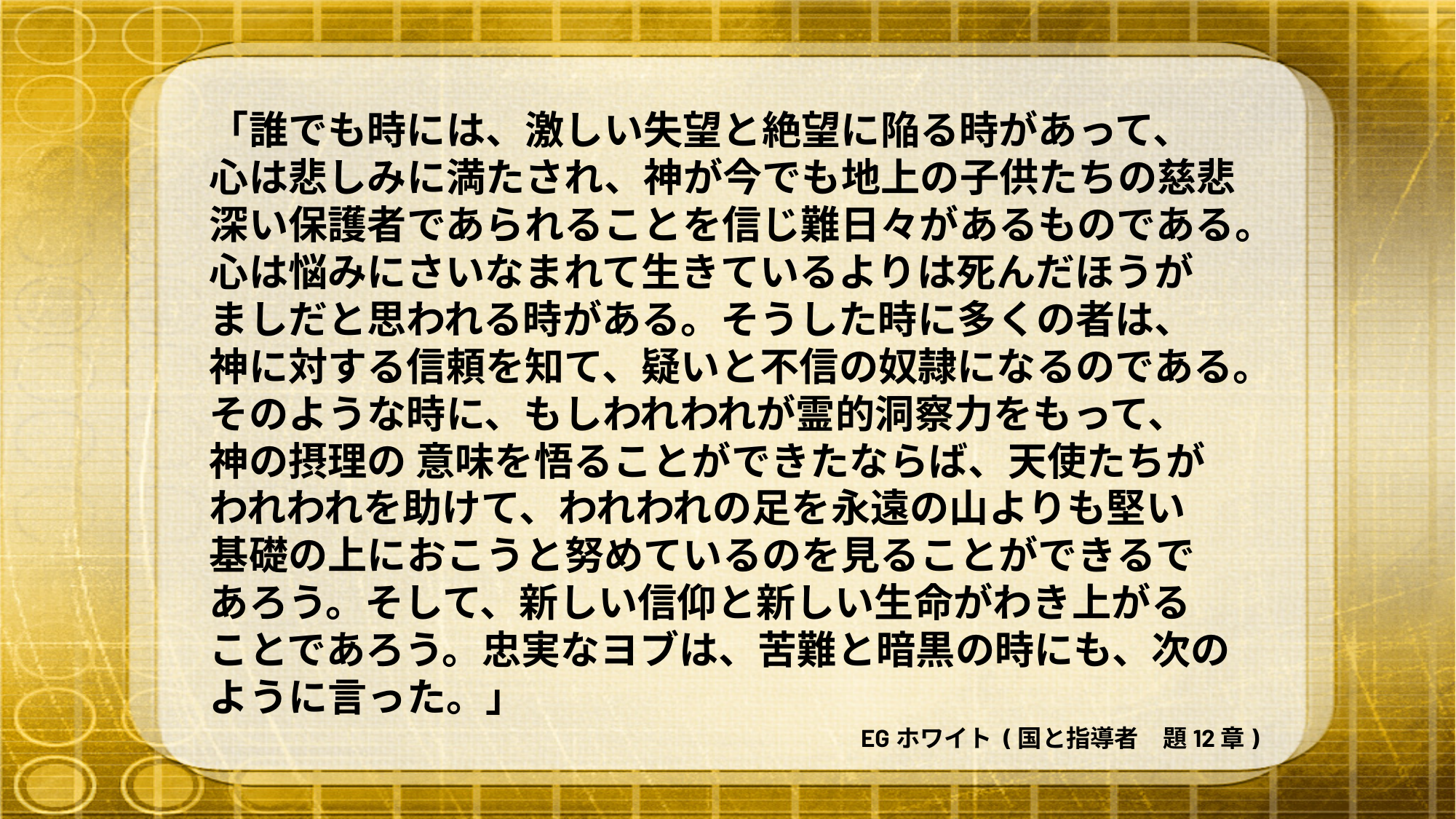

「誰でも時には、激しい失望と絶望に陥る時があって、　心は悲しみに満たされ、神が今でも地上の子供たちの慈悲深い保護者であられることを信じ難日々があるものである。心は悩みにさいなまれて生きているよりは死んだほうが　ましだと思われる時がある。そうした時に多くの者は、　神に対する信頼を知て、疑いと不信の奴隷になるのである。そのような時に、もしわれわれが霊的洞察力をもって、　神の摂理の 意味を悟ることができたならば、天使たちが　われわれを助けて、われわれの足を永遠の山よりも堅い　基礎の上におこうと努めているのを見ることができるで　あろう。そして、新しい信仰と新しい生命がわき上がる　ことであろう。忠実なヨブは、苦難と暗黒の時にも、次のように言った。」
EGホワイト (国と指導者　題12章)